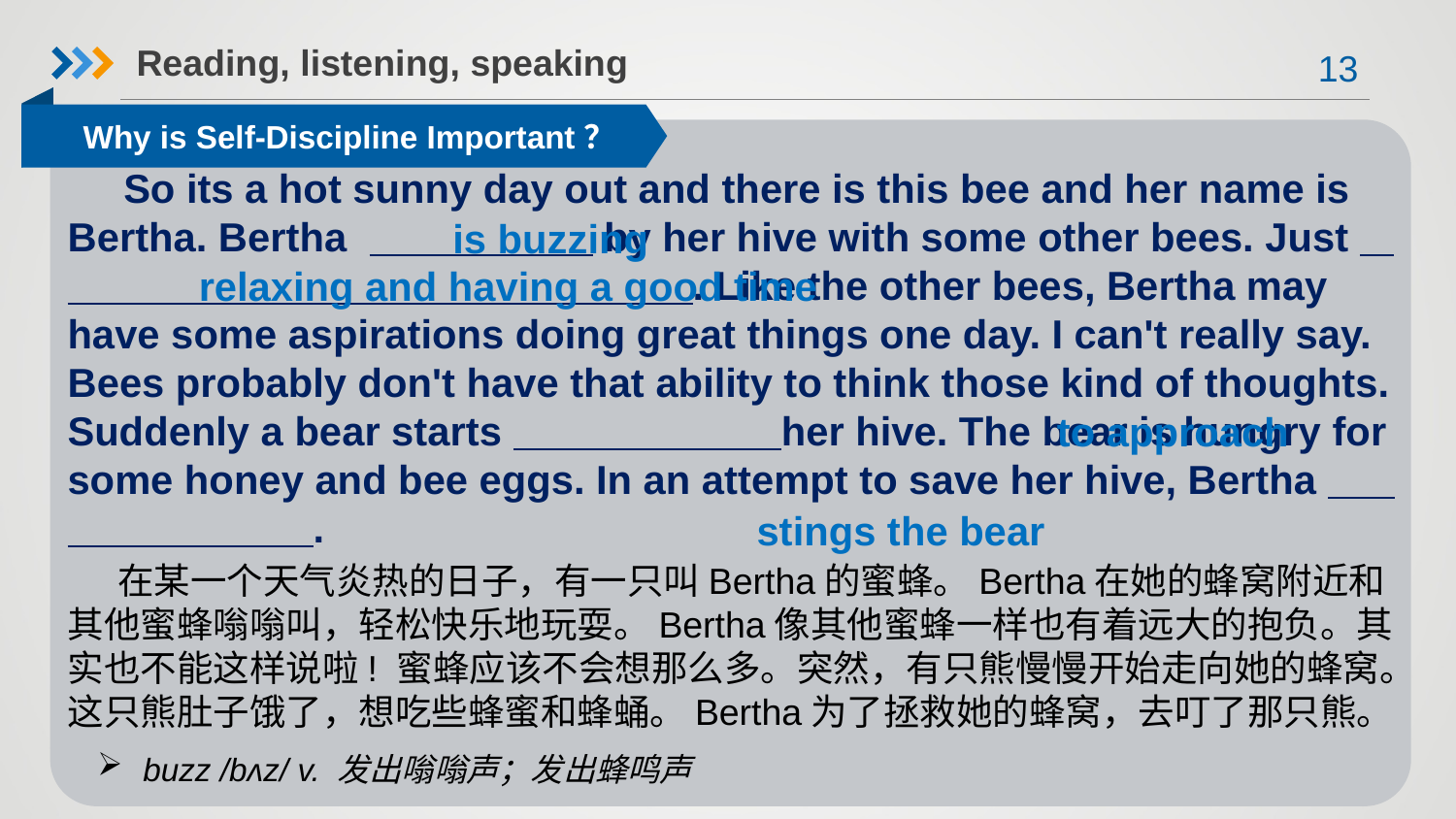

Reading, listening, speaking

Why is Self-Discipline Important？

     So its a hot sunny day out and there is this bee and her name is Bertha. Bertha                       by her hive with some other bees. Just                                                             . Like the other bees, Bertha may have some aspirations doing great things one day. I can't really say. Bees probably don't have that ability to think those kind of thoughts. Suddenly a bear starts                         her hive. The bear is hungry for some honey and bee eggs. In an attempt to save her hive, Bertha                              .
is buzzing
relaxing and having a good time
to approach
stings the bear
     在某一个天气炎热的日子，有一只叫Bertha的蜜蜂。Bertha在她的蜂窝附近和其他蜜蜂嗡嗡叫，轻松快乐地玩耍。Bertha像其他蜜蜂一样也有着远大的抱负。其实也不能这样说啦! 蜜蜂应该不会想那么多。突然，有只熊慢慢开始走向她的蜂窝。这只熊肚子饿了，想吃些蜂蜜和蜂蛹。Bertha为了拯救她的蜂窝，去叮了那只熊。
buzz /bʌz/ v. 发出嗡嗡声；发出蜂鸣声